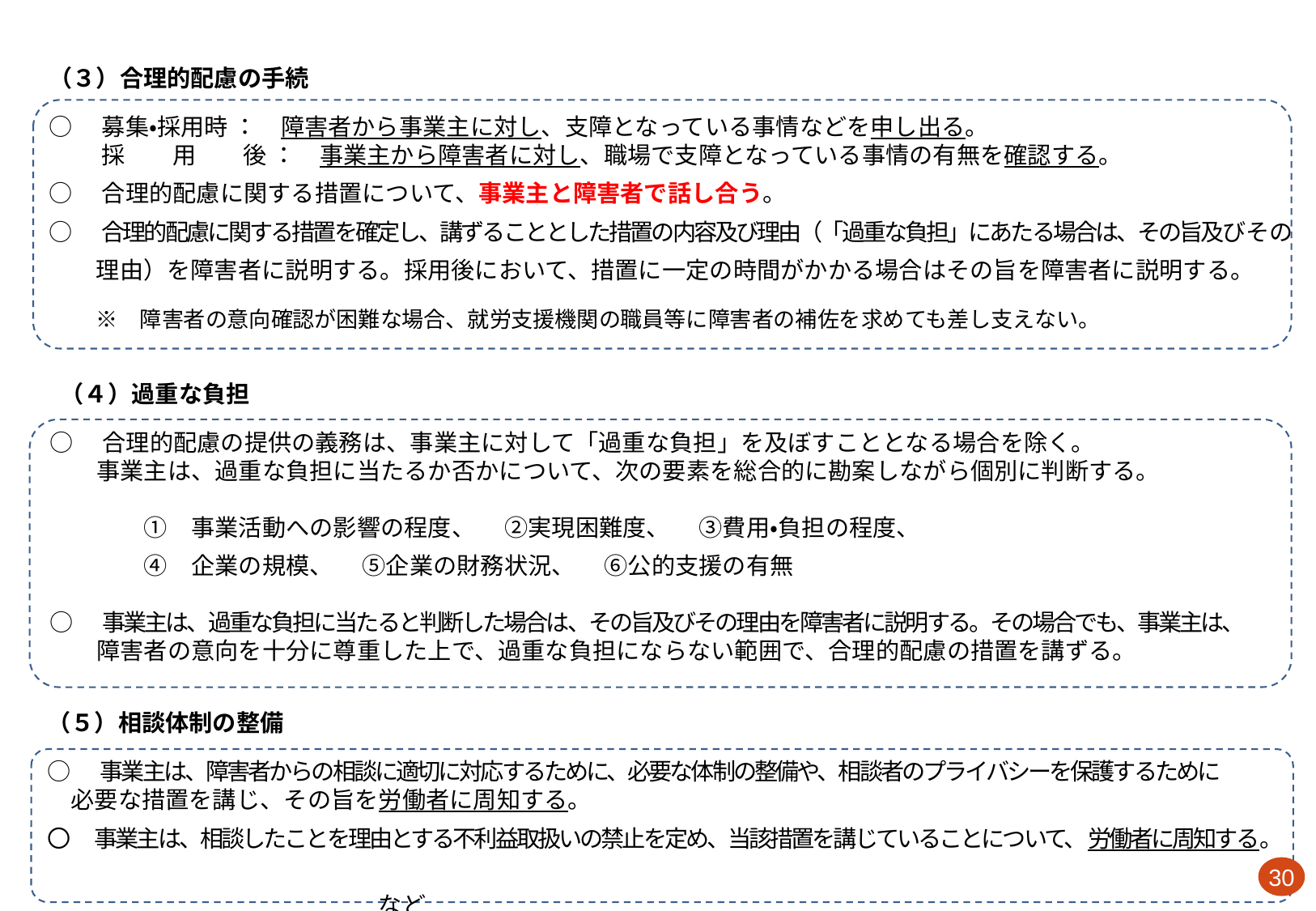

（３）合理的配慮の手続
○　募集・採用時 ：　障害者から事業主に対し、支障となっている事情などを申し出る。
　　 採　　用　　後 ：　事業主から障害者に対し、職場で支障となっている事情の有無を確認する。
○　合理的配慮に関する措置について、事業主と障害者で話し合う。
○　合理的配慮に関する措置を確定し、講ずることとした措置の内容及び理由（「過重な負担」にあたる場合は、その旨及びその
　　理由）を障害者に説明する。採用後において、措置に一定の時間がかかる場合はその旨を障害者に説明する。
　　※　障害者の意向確認が困難な場合、就労支援機関の職員等に障害者の補佐を求めても差し支えない。

 （４）過重な負担
○　合理的配慮の提供の義務は、事業主に対して「過重な負担」を及ぼすこととなる場合を除く。
　　事業主は、過重な負担に当たるか否かについて、次の要素を総合的に勘案しながら個別に判断する。

　　　　①　事業活動への影響の程度、 　②実現困難度、　 ③費用・負担の程度、
　　　　④　企業の規模、 　⑤企業の財務状況、　 ⑥公的支援の有無

○　事業主は、過重な負担に当たると判断した場合は、その旨及びその理由を障害者に説明する。その場合でも、事業主は、
　　障害者の意向を十分に尊重した上で、過重な負担にならない範囲で、合理的配慮の措置を講ずる。

（５）相談体制の整備
○　事業主は、障害者からの相談に適切に対応するために、必要な体制の整備や、相談者のプライバシーを保護するために
　必要な措置を講じ、その旨を労働者に周知する。
〇　事業主は、相談したことを理由とする不利益取扱いの禁止を定め、当該措置を講じていることについて、労働者に周知する。
　　　　　　　　　　　　　　　　　　　　　　　　　　　　　　　　　　　　　　　　　　　　　　　　　　　　　　　　　　　　　　　　　　　　など

30